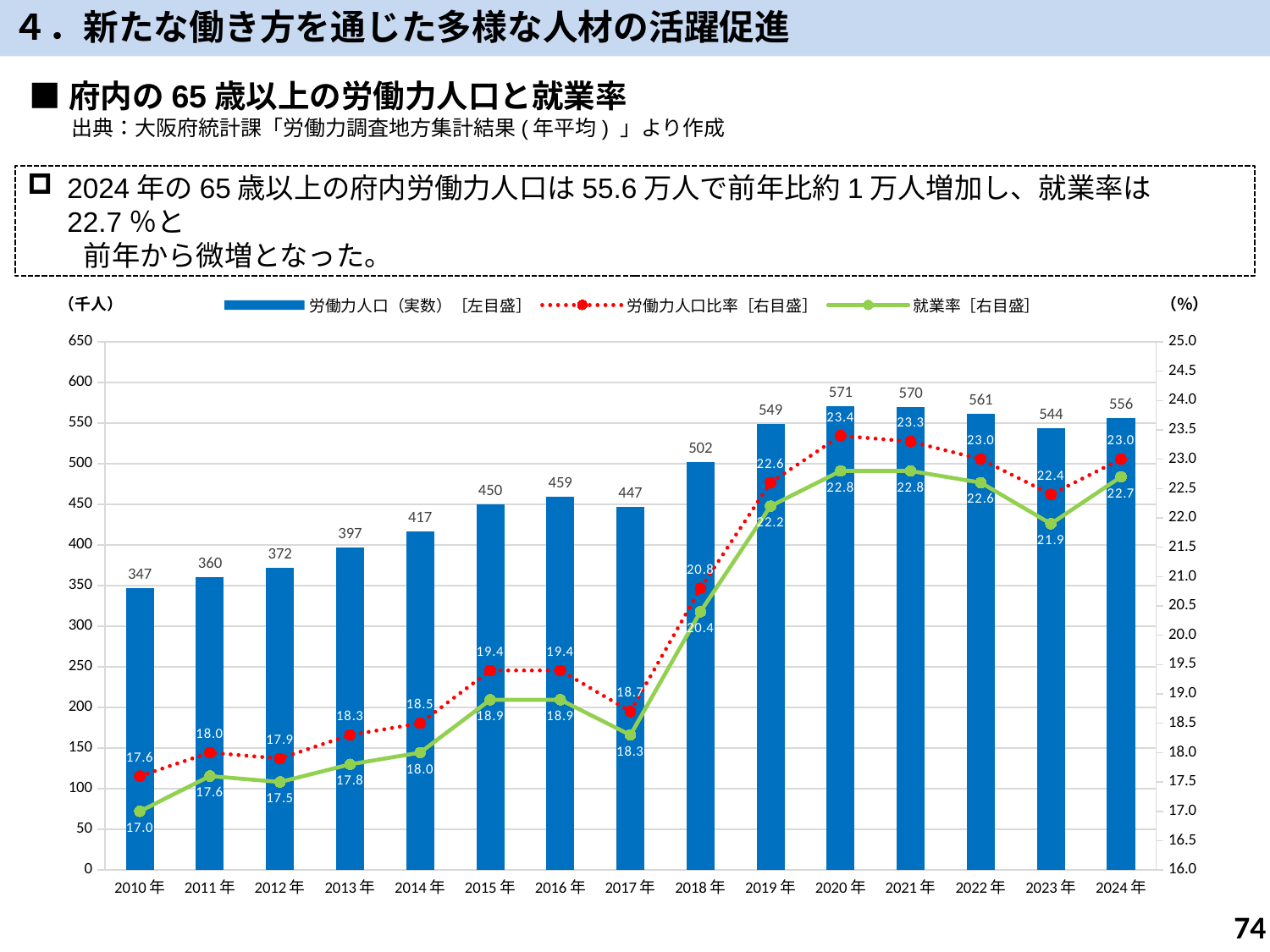

４．新たな働き方を通じた多様な人材の活躍促進
■府内の65歳以上の労働力人口と就業率
　　出典：大阪府統計課「労働力調査地方集計結果(年平均) 」より作成
2024年の65歳以上の府内労働力人口は55.6万人で前年比約1万人増加し、就業率は22.7％と
　　前年から微増となった。

### Chart

| Category | 労働力人口（実数）［左目盛］ | 労働力人口比率［右目盛］ | 就業率［右目盛］ |
|---|---|---|---|
| 2010年 | 347.0 | 17.6 | 17.0 |
| 2011年 | 360.0 | 18.0 | 17.6 |
| 2012年 | 372.0 | 17.9 | 17.5 |
| 2013年 | 397.0 | 18.3 | 17.8 |
| 2014年 | 417.0 | 18.5 | 18.0 |
| 2015年 | 450.0 | 19.4 | 18.9 |
| 2016年 | 459.0 | 19.4 | 18.9 |
| 2017年 | 447.0 | 18.7 | 18.3 |
| 2018年 | 502.0 | 20.8 | 20.4 |
| 2019年 | 549.0 | 22.6 | 22.2 |
| 2020年 | 571.0 | 23.4 | 22.8 |
| 2021年 | 570.0 | 23.3 | 22.8 |
| 2022年 | 561.0 | 23.0 | 22.6 |
| 2023年 | 544.0 | 22.4 | 21.9 |
| 2024年 | 556.0 | 23.0 | 22.7 |
74